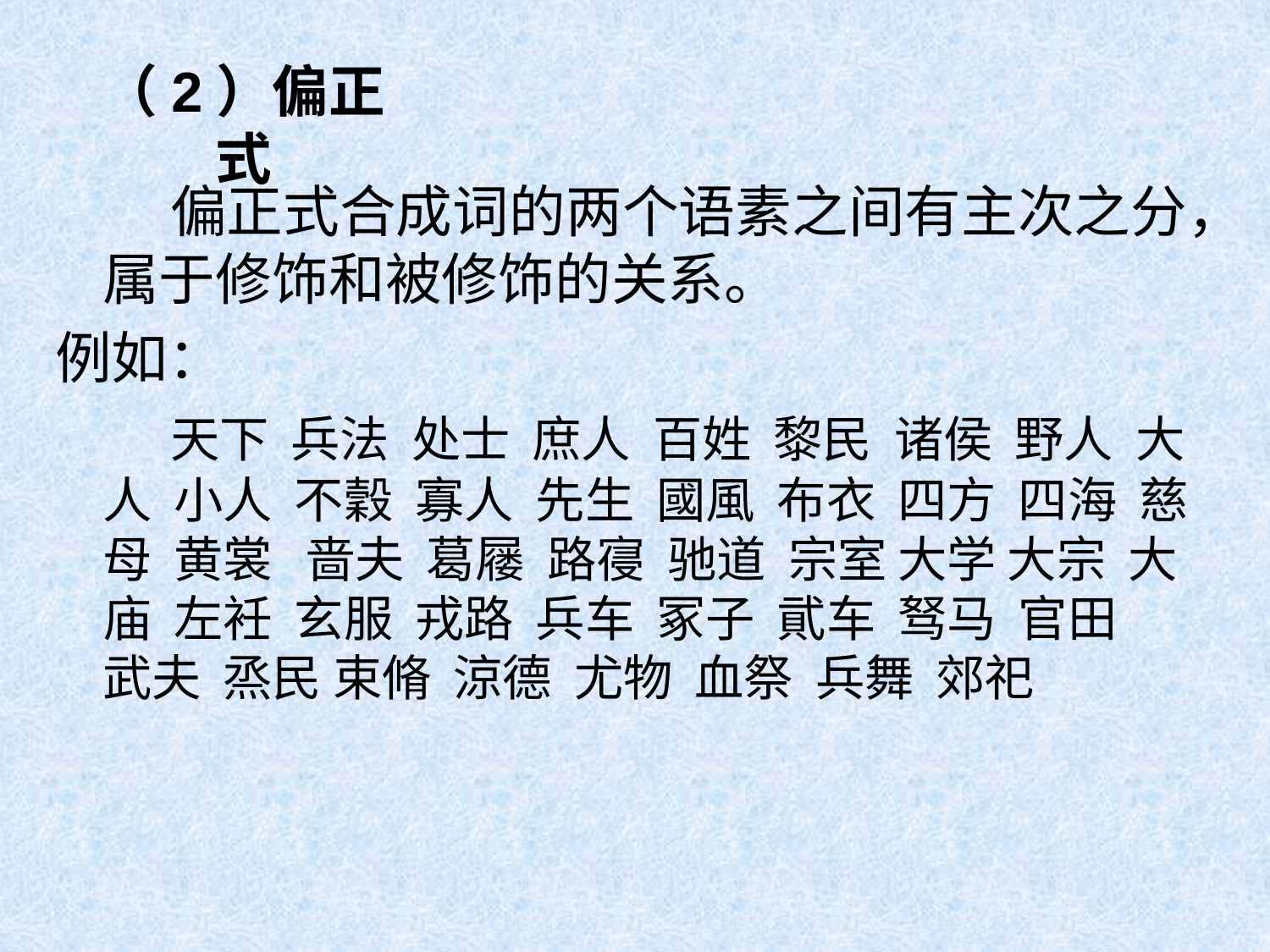

# （2）偏正式
        偏正式合成词的两个语素之间有主次之分，属于修饰和被修饰的关系。
例如：
        天下  兵法  处士  庶人  百姓  黎民  诸侯  野人  大人  小人  不穀  寡人  先生  國風  布衣  四方  四海  慈母  黄裳   啬夫  葛屦  路寑  驰道  宗室 大学 大宗  大庙  左衽  玄服  戎路  兵车  冢子  貮车  驽马  官田   武夫  烝民 束脩  涼德  尤物  血祭  兵舞  郊祀